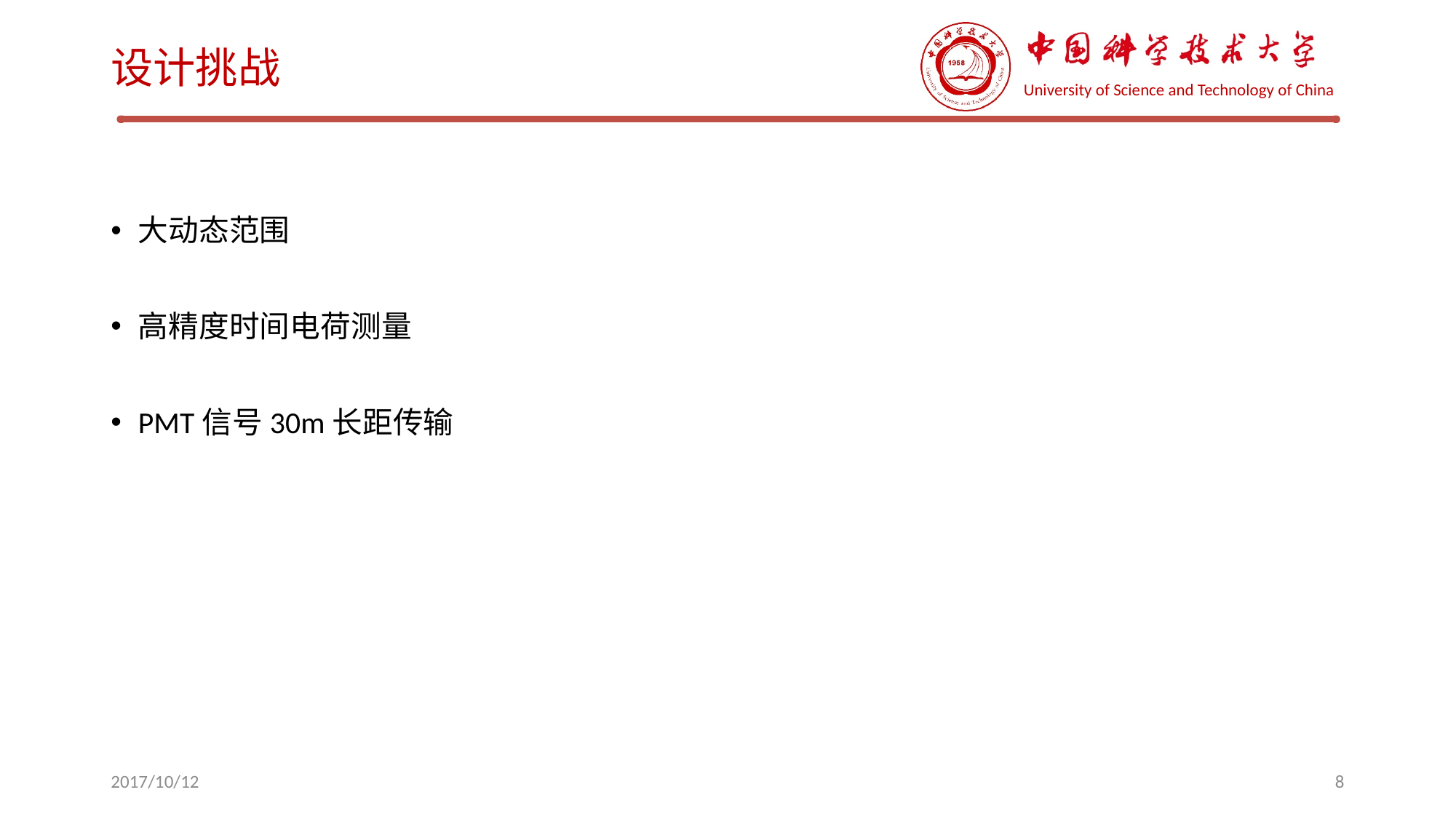

# 设计挑战
大动态范围

高精度时间电荷测量

PMT信号30m长距传输
2017/10/12
8